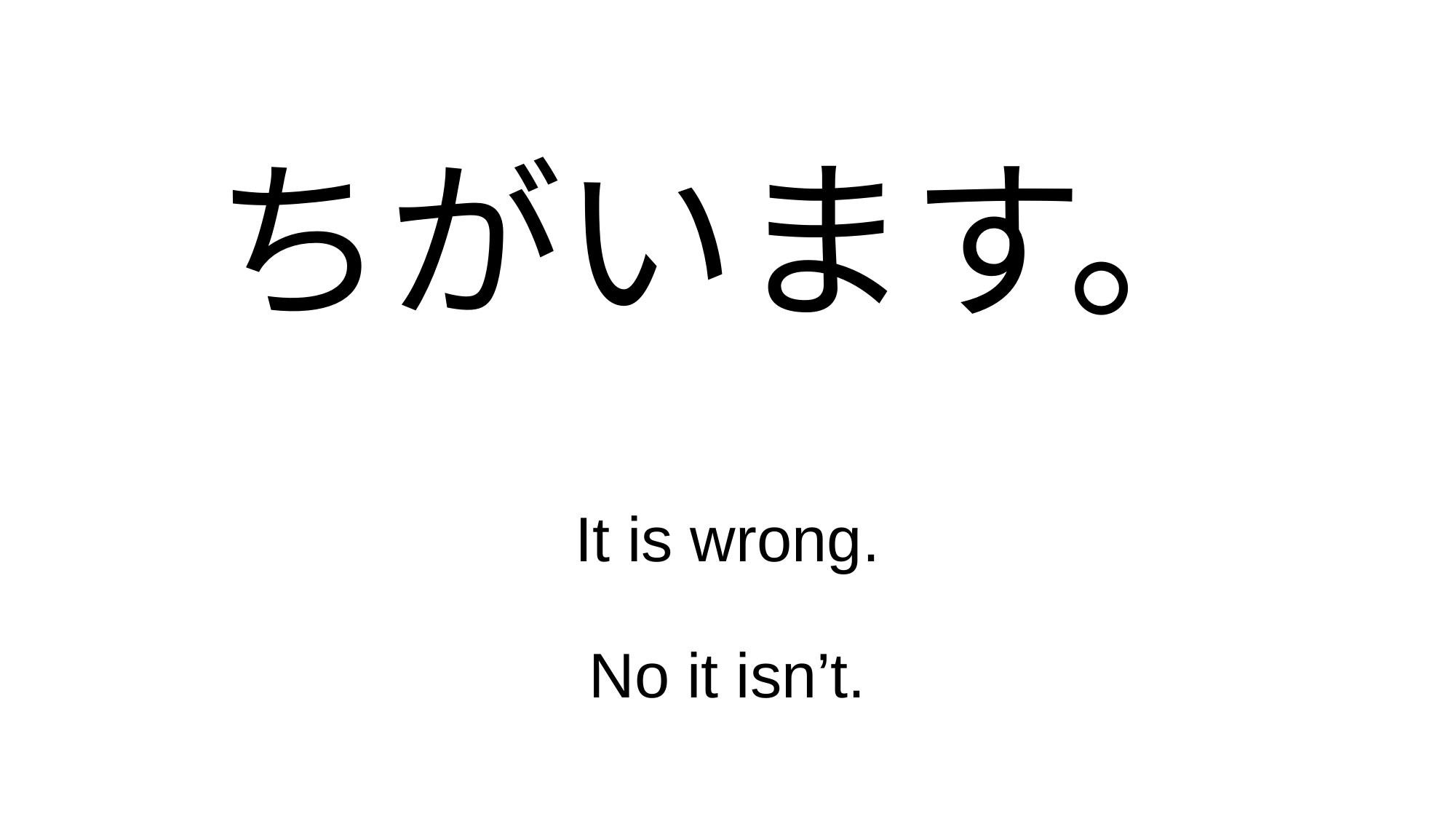

# ちがいます。
It is wrong.
No it isn’t.